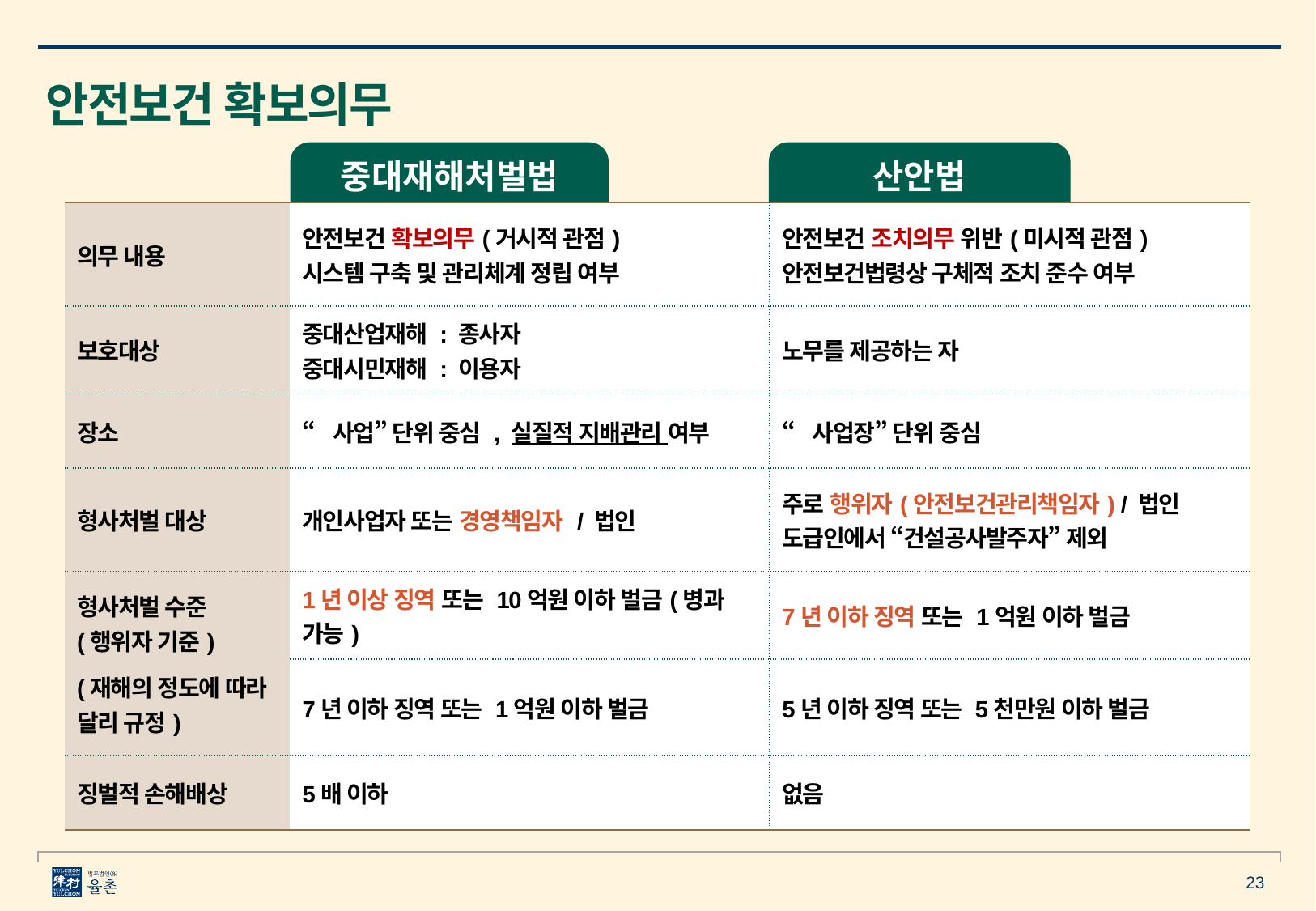

안전보건 확보의무

중대재해처벌법
산안법
| 의무 내용 | 안전보건 확보의무(거시적 관점) 시스템 구축 및 관리체계 정립 여부 | 안전보건 조치의무 위반(미시적 관점) 안전보건법령상 구체적 조치 준수 여부 |
| --- | --- | --- |
| 보호대상 | 중대산업재해 : 종사자 중대시민재해 : 이용자 | 노무를 제공하는 자 |
| 장소 | “사업” 단위 중심 , 실질적 지배관리 여부 | “사업장” 단위 중심 |
| 형사처벌 대상 | 개인사업자 또는 경영책임자 / 법인 | 주로 행위자(안전보건관리책임자) / 법인 도급인에서 “건설공사발주자” 제외 |
| 형사처벌 수준 (행위자 기준) (재해의 정도에 따라 달리 규정) | 1년 이상 징역 또는 10억원 이하 벌금(병과 가능) | 7년 이하 징역 또는 1억원 이하 벌금 |
|  | 7년 이하 징역 또는 1억원 이하 벌금 | 5년 이하 징역 또는 5천만원 이하 벌금 |
| 징벌적 손해배상 | 5배 이하 | 없음 |
23